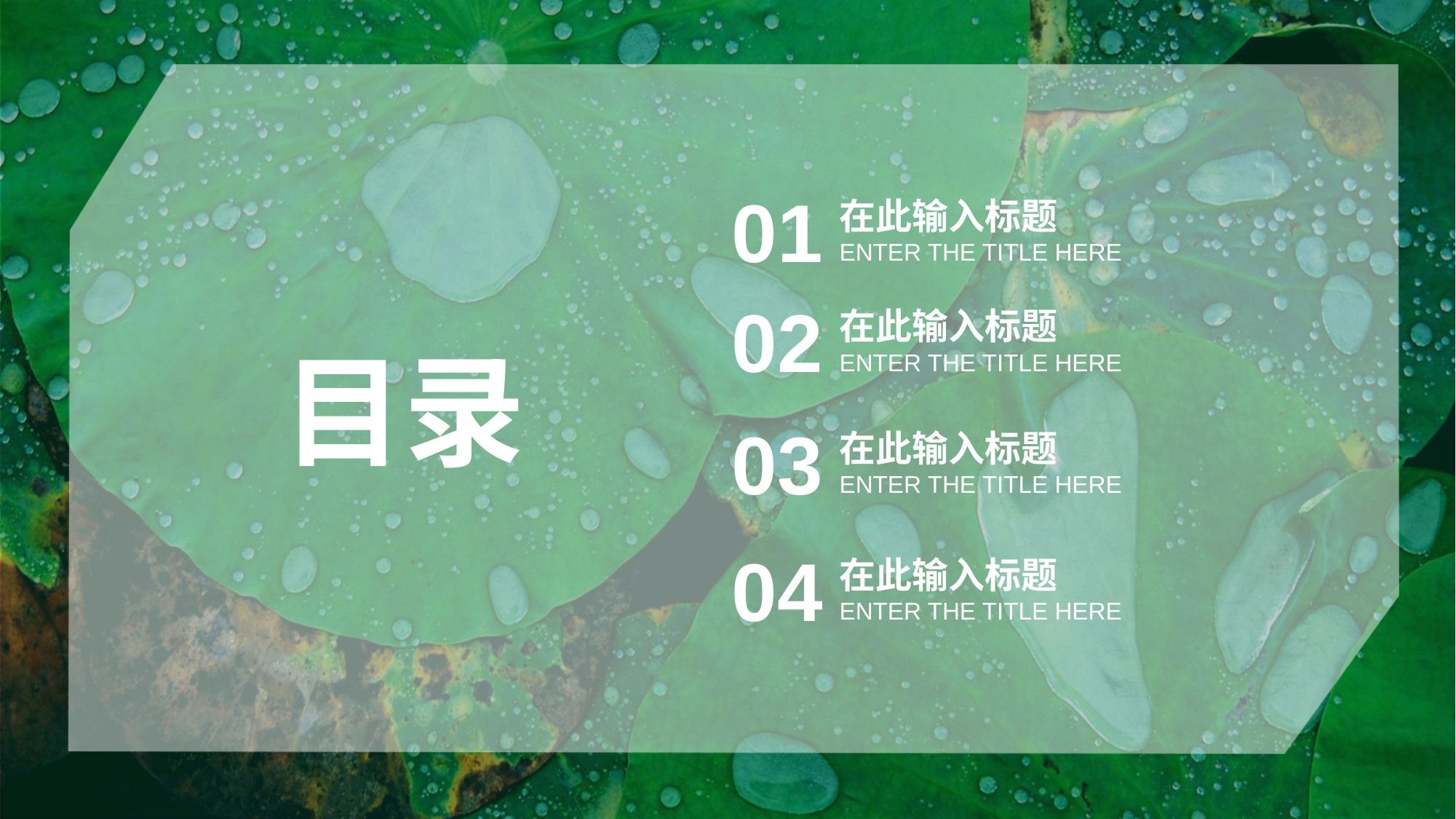

01
在此输入标题
ENTER THE TITLE HERE
02
在此输入标题
ENTER THE TITLE HERE
03
在此输入标题
ENTER THE TITLE HERE
04
在此输入标题
ENTER THE TITLE HERE
目录